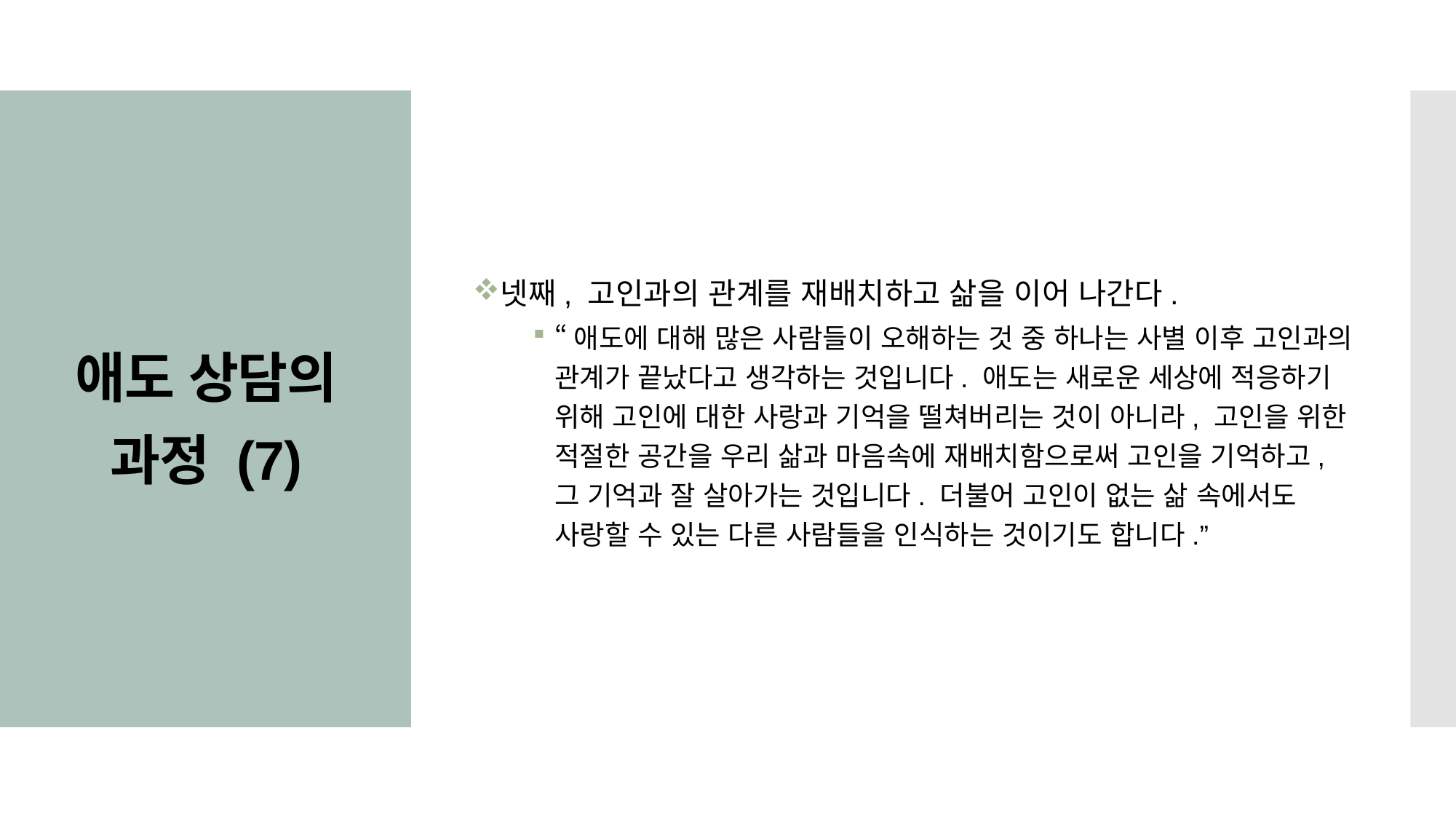

넷째, 고인과의 관계를 재배치하고 삶을 이어 나간다.
“애도에 대해 많은 사람들이 오해하는 것 중 하나는 사별 이후 고인과의 관계가 끝났다고 생각하는 것입니다. 애도는 새로운 세상에 적응하기 위해 고인에 대한 사랑과 기억을 떨쳐버리는 것이 아니라, 고인을 위한 적절한 공간을 우리 삶과 마음속에 재배치함으로써 고인을 기억하고, 그 기억과 잘 살아가는 것입니다. 더불어 고인이 없는 삶 속에서도 사랑할 수 있는 다른 사람들을 인식하는 것이기도 합니다.”
# 애도 상담의 과정 (7)